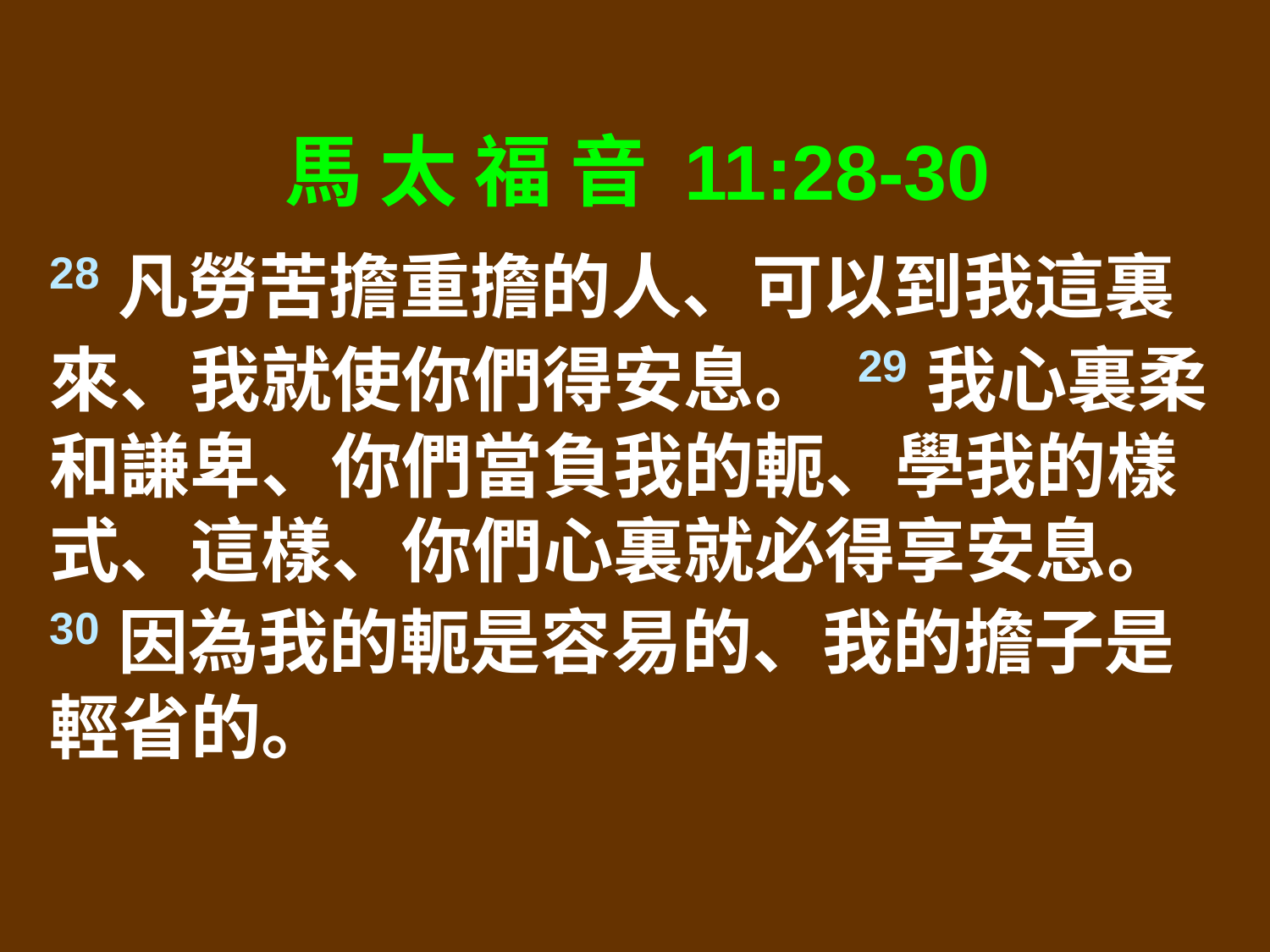

馬 太 福 音 11:28-30
28凡勞苦擔重擔的人、可以到我這裏來、我就使你們得安息。 29我心裏柔和謙卑、你們當負我的軛、學我的樣式、這樣、你們心裏就必得享安息。 30因為我的軛是容易的、我的擔子是輕省的。